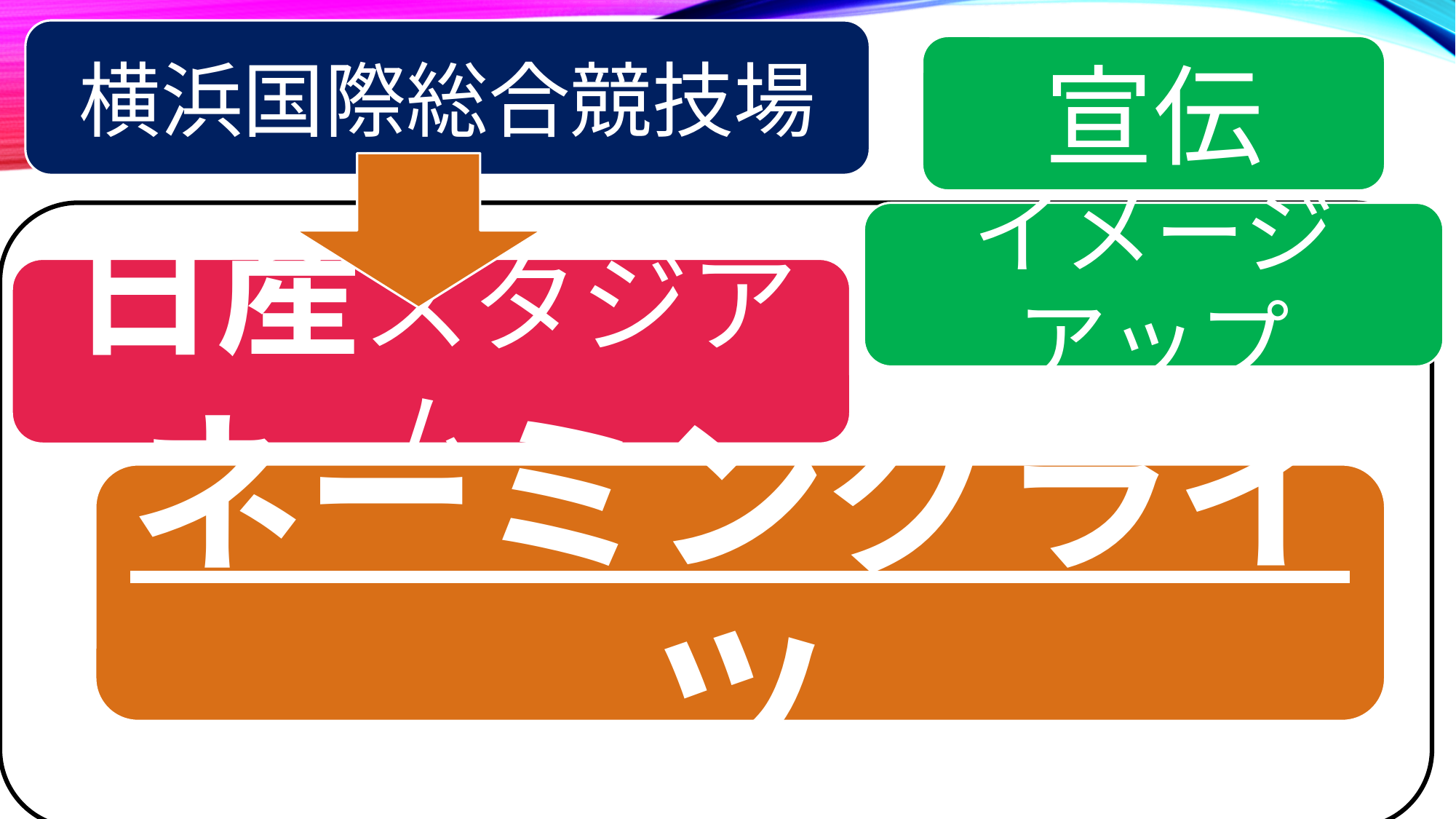

横浜国際総合競技場
宣伝

日産スタジアムの画像
イメージアップ
日産スタジアム

ネーミングライツ